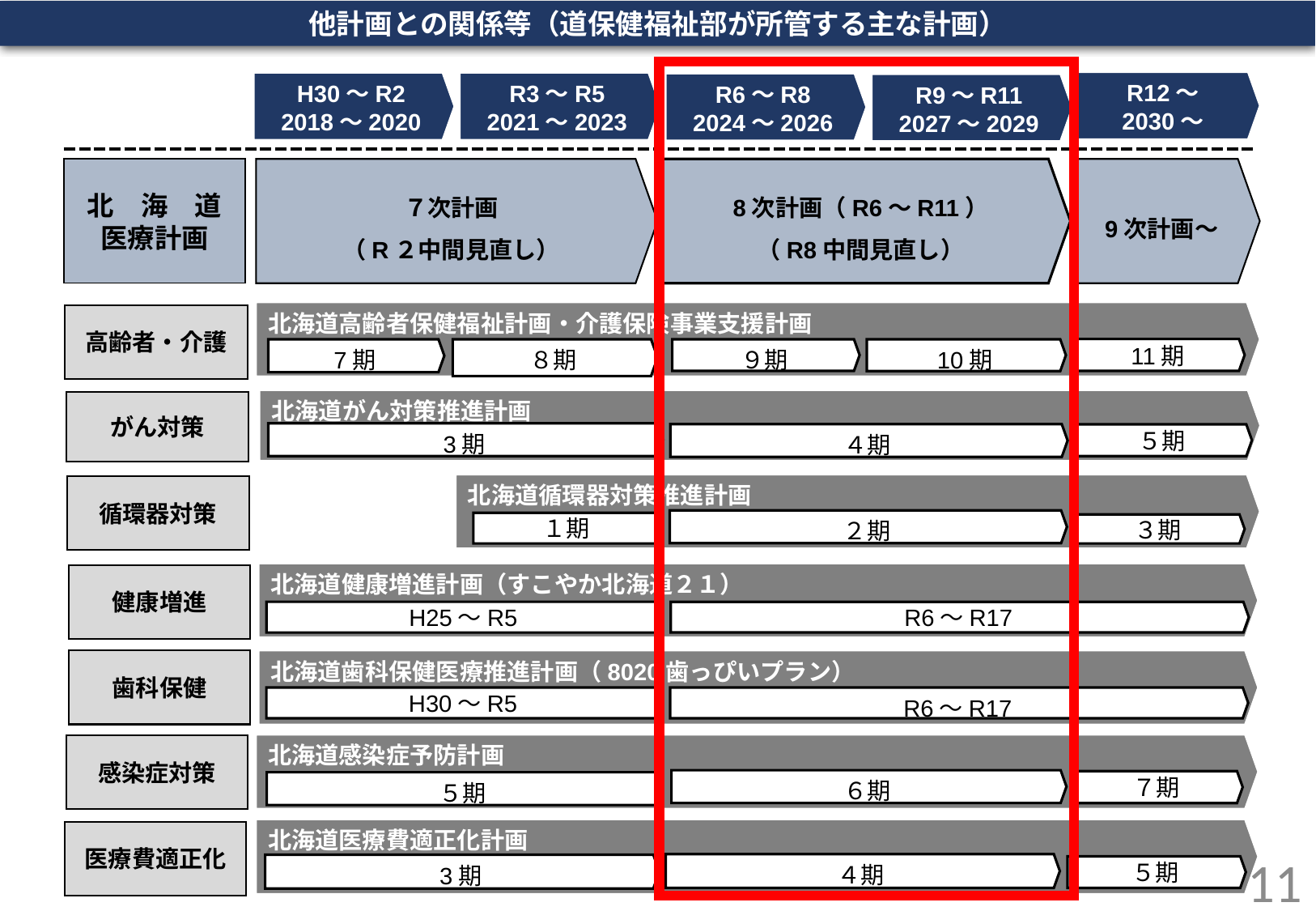

他計画との関係等（道保健福祉部が所管する主な計画）

R12～
2030～
H30～R2
2018～2020
R3～R5
2021～2023
R6～R8
2024～2026
R9～R11
2027～2029
北　海　道
医療計画
７次計画
（R２中間見直し）
8次計画（R6～R11）
（R8中間見直し）
9次計画～
北海道高齢者保健福祉計画・介護保険事業支援計画
高齢者・介護
現行計画（～H29）
11期
7期
８期
10期
９期
北海道がん対策推進計画
3期
がん対策
４期
５期
北海道循環器対策推進計画
循環器対策
１期
２期
３期
北海道健康増進計画（すこやか北海道２１）
健康増進
H25～R5
R6～R17
歯科保健
北海道歯科保健医療推進計画（8020歯っぴいプラン）

R6～R17
H30～R5
北海道感染症予防計画
感染症対策
６期
７期
５期
北海道医療費適正化計画
医療費適正化
４期
3期
11
５期